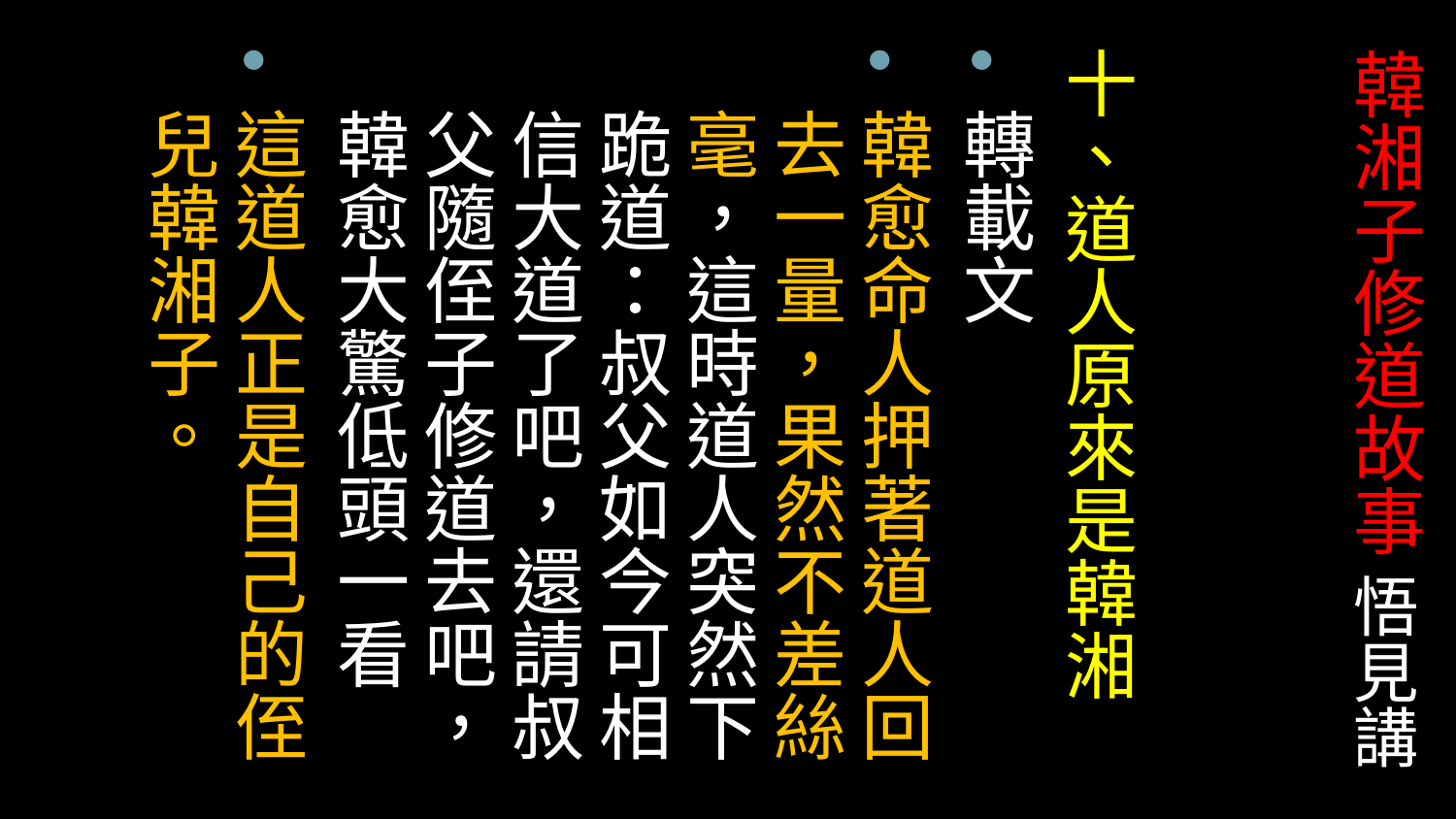

# 韓湘子修道故事 悟見講
十、道人原來是韓湘
轉載文
韓愈命人押著道人回去一量，果然不差絲毫，這時道人突然下跪道：叔父如今可相信大道了吧，還請叔父隨侄子修道去吧，韓愈大驚低頭一看
這道人正是自己的侄兒韓湘子。